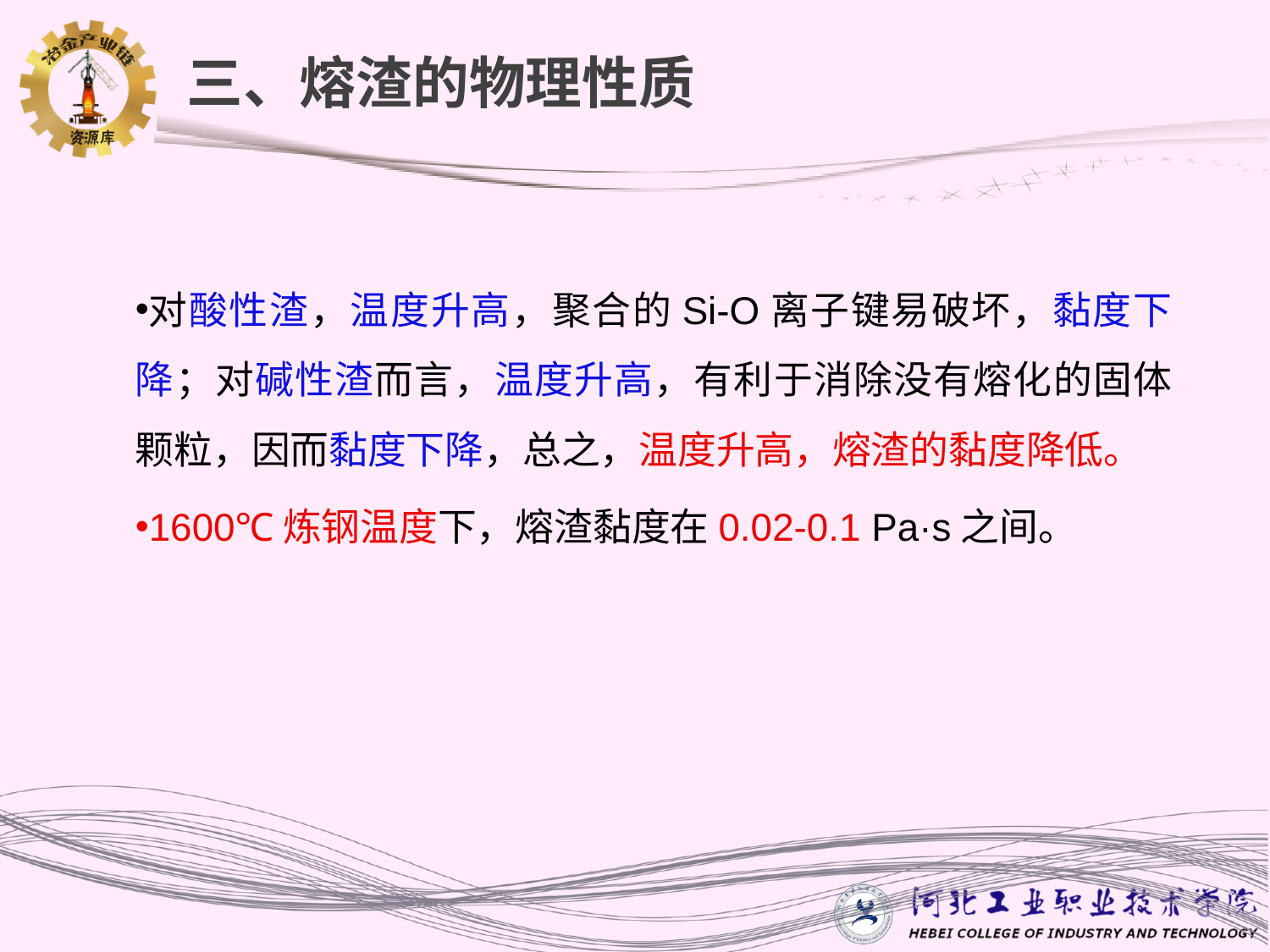

三、熔渣的物理性质
对酸性渣，温度升高，聚合的Si-O离子键易破坏，黏度下降；对碱性渣而言，温度升高，有利于消除没有熔化的固体颗粒，因而黏度下降，总之，温度升高，熔渣的黏度降低。
1600℃炼钢温度下，熔渣黏度在0.02-0.1 Pa·s之间。